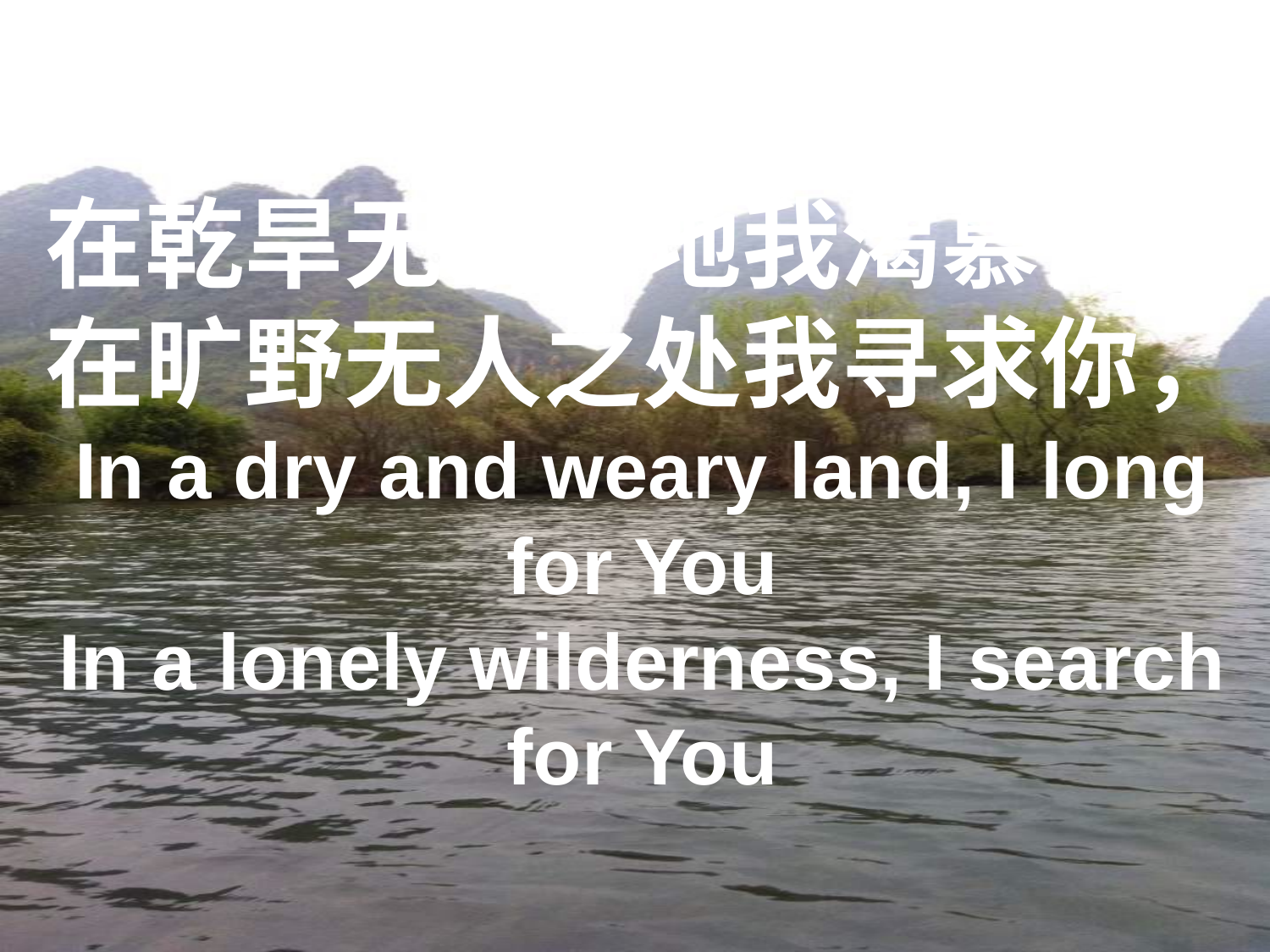

# 在乾旱无水之地我渴慕你， 在旷野无人之处我寻求你， In a dry and weary land, I long for You In a lonely wilderness, I search for You